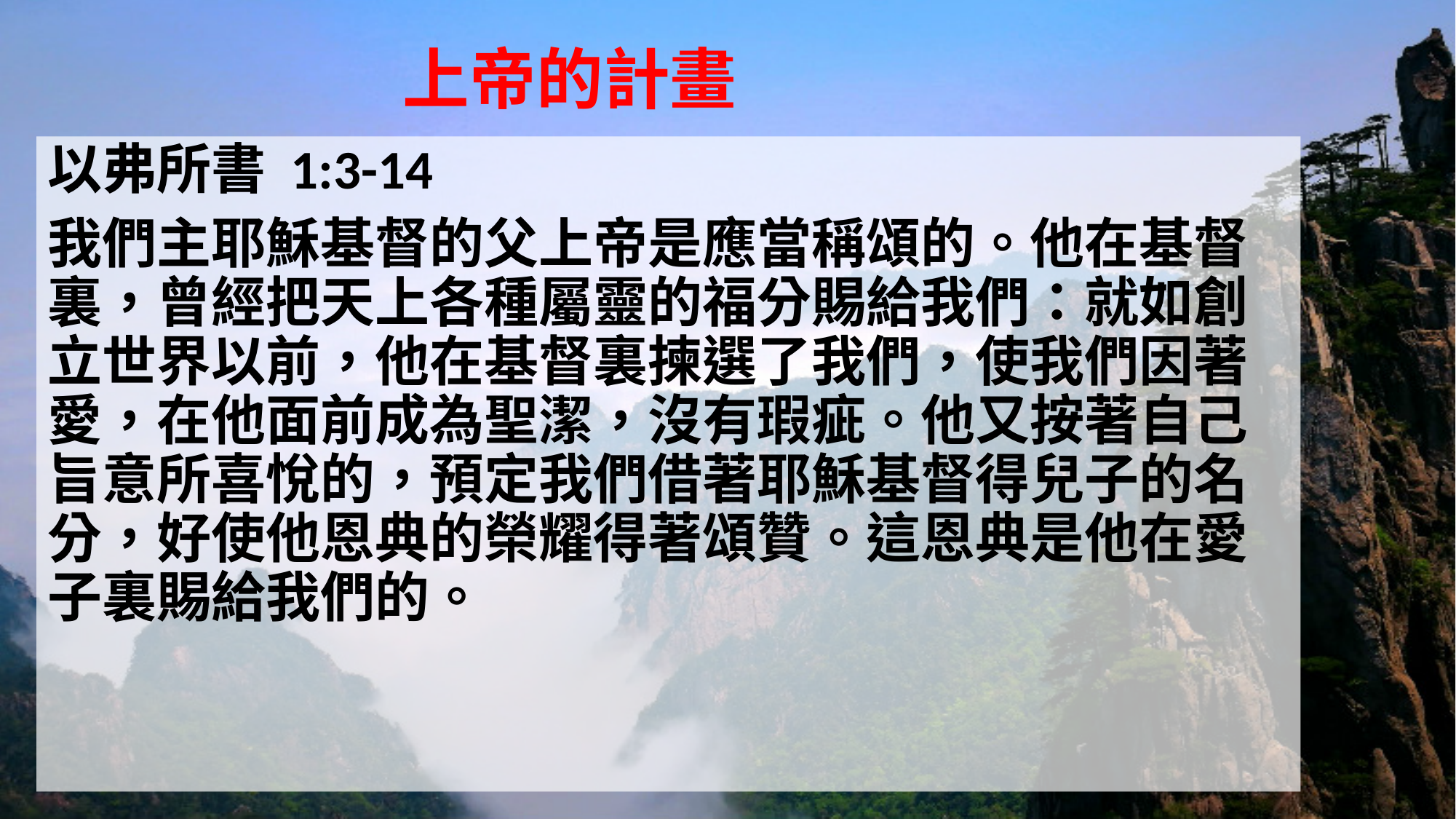

# 上帝的計畫
以弗所書 1:3-14
我們主耶穌基督的父上帝是應當稱頌的。他在基督裏，曾經把天上各種屬靈的福分賜給我們：就如創立世界以前，他在基督裏揀選了我們，使我們因著愛，在他面前成為聖潔，沒有瑕疵。他又按著自己旨意所喜悅的，預定我們借著耶穌基督得兒子的名分，好使他恩典的榮耀得著頌贊。這恩典是他在愛子裏賜給我們的。